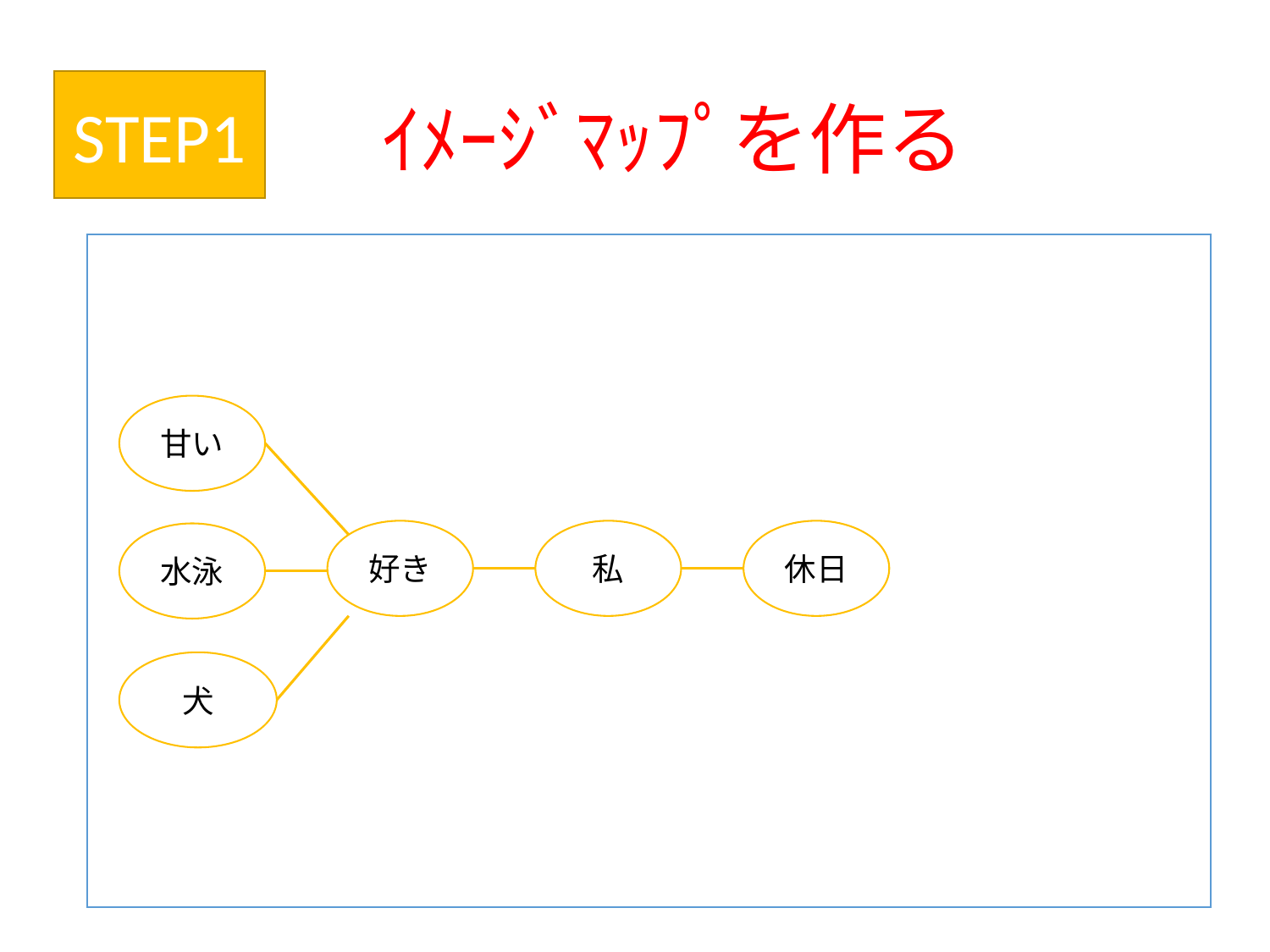

# ｲﾒｰｼﾞﾏｯﾌﾟを作る
STEP1

甘い
好き
私
休日
水泳
犬